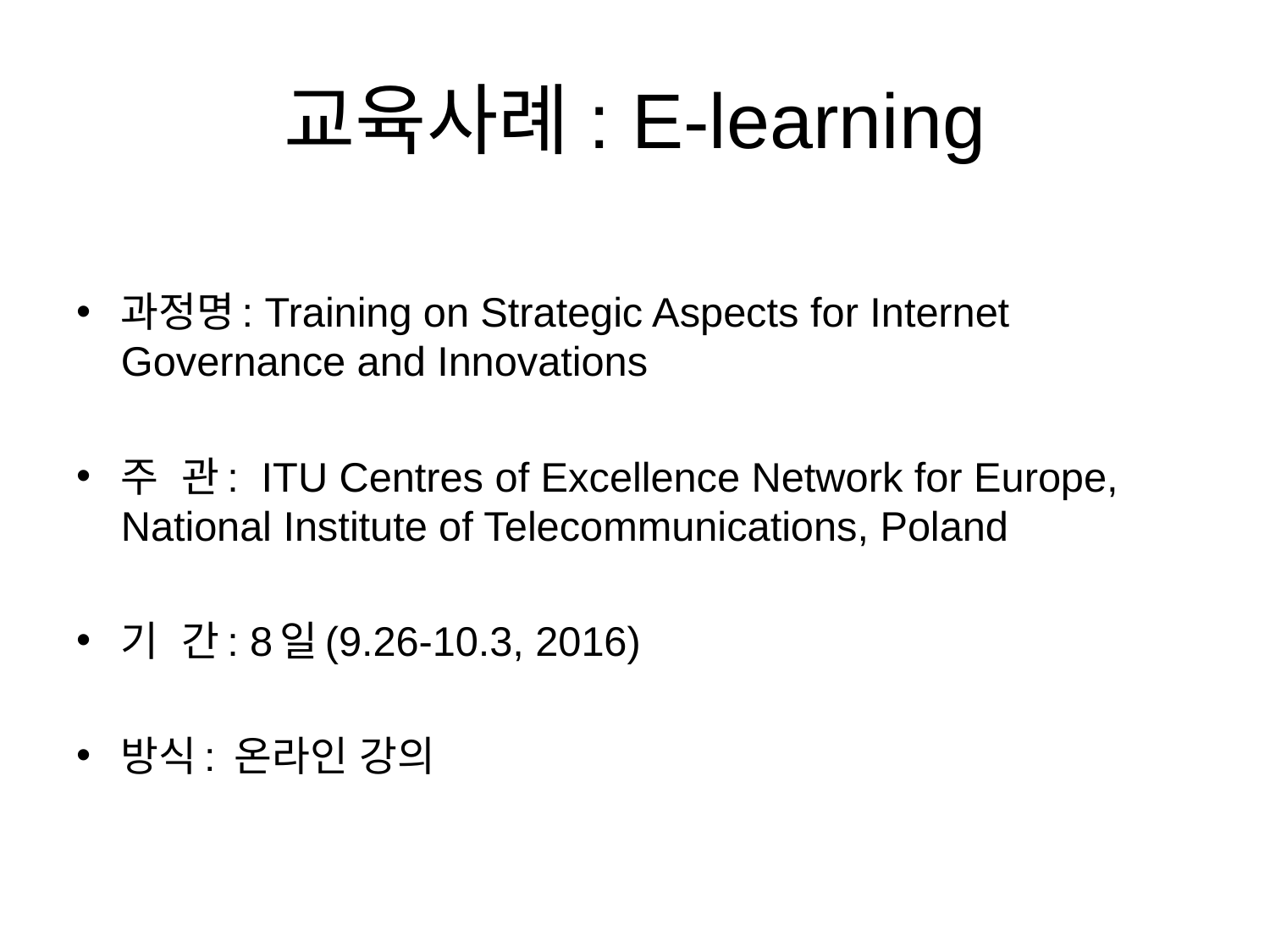

# 교육사례: E-learning

과정명: Training on Strategic Aspects for Internet Governance and Innovations

주  관:  ITU Centres of Excellence Network for Europe, National Institute of Telecommunications, Poland

기  간: 8일(9.26-10.3, 2016)

방식: 온라인 강의